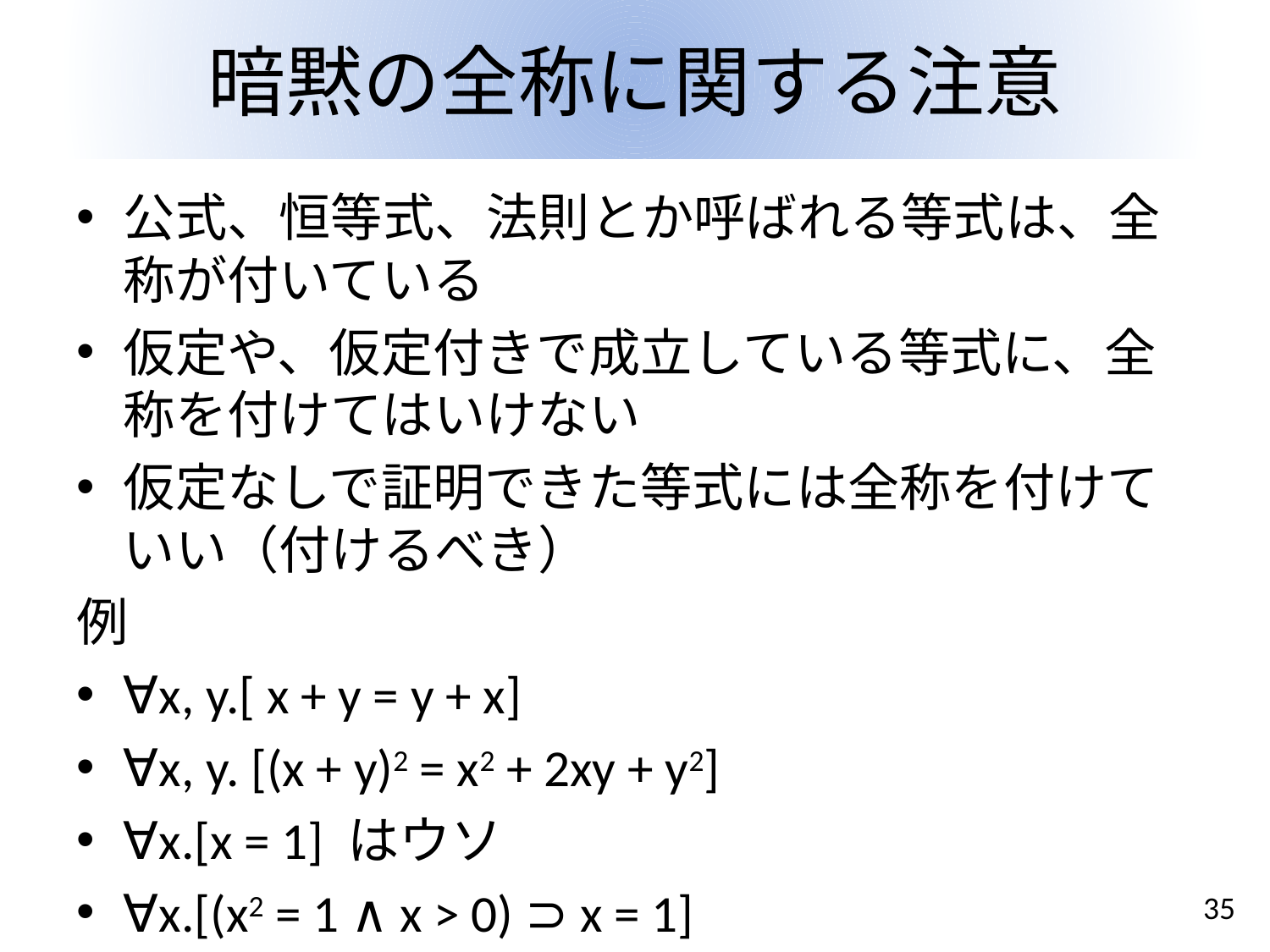

# 暗黙の全称に関する注意
公式、恒等式、法則とか呼ばれる等式は、全称が付いている
仮定や、仮定付きで成立している等式に、全称を付けてはいけない
仮定なしで証明できた等式には全称を付けていい（付けるべき）
例
∀x, y.[ x + y = y + x]
∀x, y. [(x + y)2 = x2 + 2xy + y2]
∀x.[x = 1] はウソ
∀x.[(x2 = 1 ∧ x > 0) ⊃ x = 1]

35